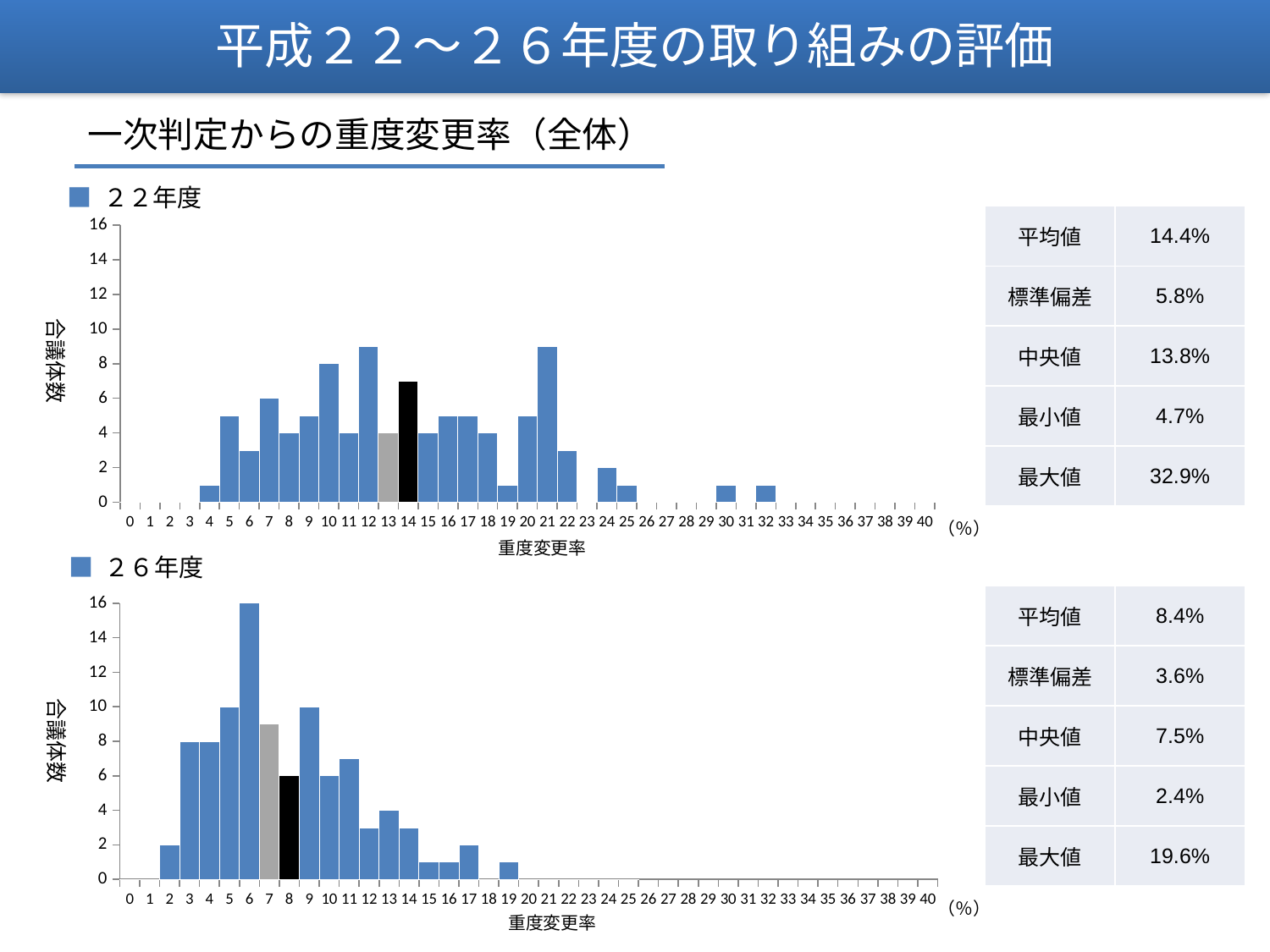

平成２２～２６年度の取り組みの評価
一次判定からの重度変更率（全体）
■ ２２年度

### Chart

| Category | 全体 |
|---|---|
| 0 | 0.0 |
| 1 | 0.0 |
| 2 | 0.0 |
| 3 | 0.0 |
| 4 | 1.0 |
| 5 | 5.0 |
| 6 | 3.0 |
| 7 | 6.0 |
| 8 | 4.0 |
| 9 | 5.0 |
| 10 | 8.0 |
| 11 | 4.0 |
| 12 | 9.0 |
| 13 | 4.0 |
| 14 | 7.0 |
| 15 | 4.0 |
| 16 | 5.0 |
| 17 | 5.0 |
| 18 | 4.0 |
| 19 | 1.0 |
| 20 | 5.0 |
| 21 | 9.0 |
| 22 | 3.0 |
| 23 | 0.0 |
| 24 | 2.0 |
| 25 | 1.0 |
| 26 | 0.0 |
| 27 | 0.0 |
| 28 | 0.0 |
| 29 | 0.0 |
| 30 | 1.0 |
| 31 | 0.0 |
| 32 | 1.0 |
| 33 | 0.0 |
| 34 | 0.0 |
| 35 | 0.0 |
| 36 | 0.0 |
| 37 | 0.0 |
| 38 | 0.0 |
| 39 | 0.0 |
| 40 | 0.0 |
| 平均値 | 14.4% |
| --- | --- |
| 標準偏差 | 5.8% |
| 中央値 | 13.8% |
| 最小値 | 4.7% |
| 最大値 | 32.9% |
合議体数
（％）
重度変更率
■ ２６年度

### Chart

| Category | 全体 |
|---|---|
| 0 | 0.0 |
| 1 | 0.0 |
| 2 | 2.0 |
| 3 | 8.0 |
| 4 | 8.0 |
| 5 | 10.0 |
| 6 | 16.0 |
| 7 | 9.0 |
| 8 | 6.0 |
| 9 | 10.0 |
| 10 | 6.0 |
| 11 | 7.0 |
| 12 | 3.0 |
| 13 | 4.0 |
| 14 | 3.0 |
| 15 | 1.0 |
| 16 | 1.0 |
| 17 | 2.0 |
| 18 | 0.0 |
| 19 | 1.0 |
| 20 | 0.0 |
| 21 | 0.0 |
| 22 | 0.0 |
| 23 | 0.0 |
| 24 | 0.0 |
| 25 | 0.0 |
| 26 | None |
| 27 | None |
| 28 | None |
| 29 | None |
| 30 | None |
| 31 | None |
| 32 | None |
| 33 | None |
| 34 | None |
| 35 | None |
| 36 | None |
| 37 | None |
| 38 | None |
| 39 | None |
| 40 | None |
| 平均値 | 8.4% |
| --- | --- |
| 標準偏差 | 3.6% |
| 中央値 | 7.5% |
| 最小値 | 2.4% |
| 最大値 | 19.6% |
合議体数
（％）
重度変更率